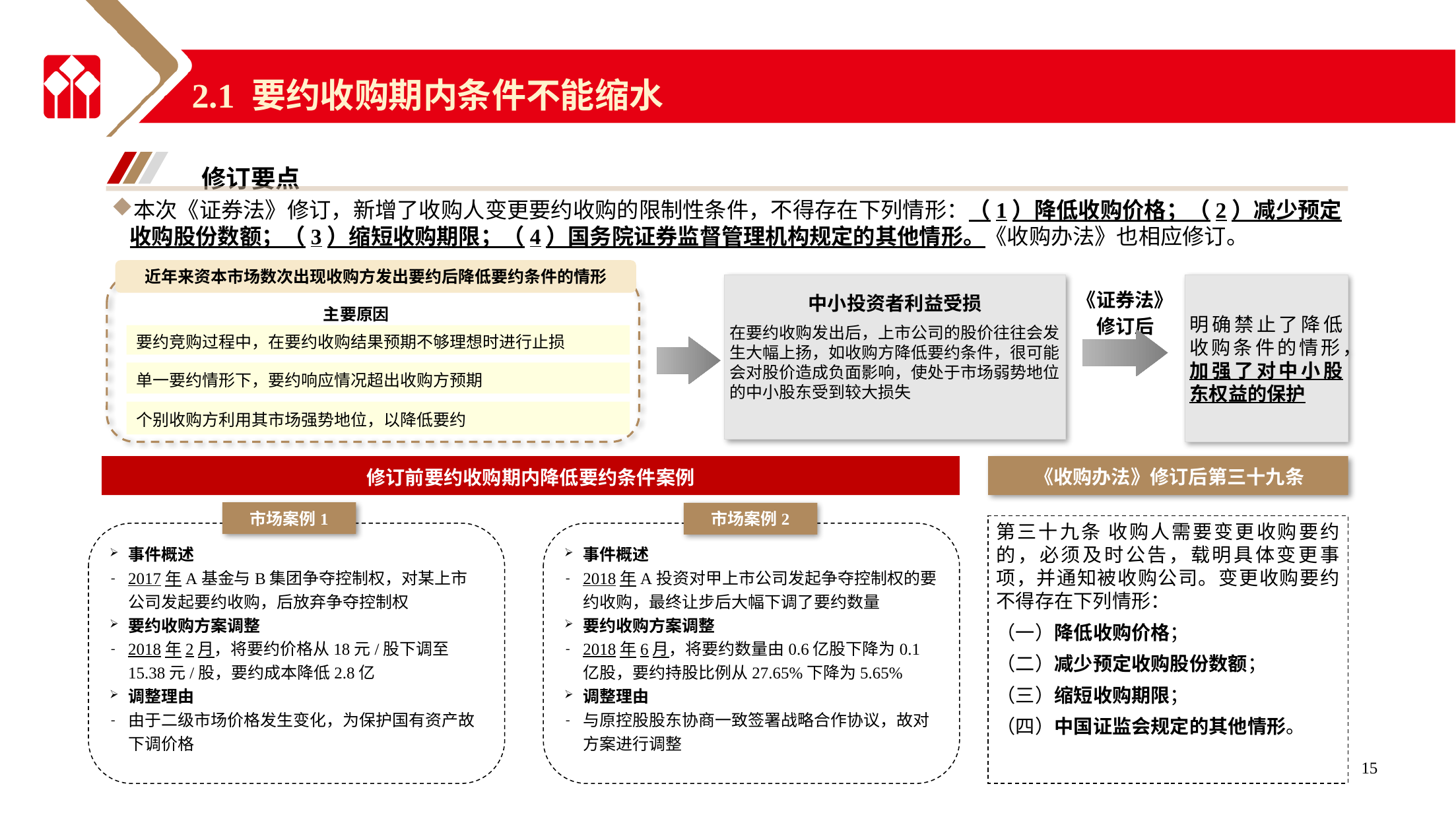

2.1 要约收购期内条件不能缩水
修订要点

本次《证券法》修订，新增了收购人变更要约收购的限制性条件，不得存在下列情形：（1）降低收购价格；（2）减少预定收购股份数额；（3）缩短收购期限；（4）国务院证券监督管理机构规定的其他情形。《收购办法》也相应修订。
近年来资本市场数次出现收购方发出要约后降低要约条件的情形

明确禁止了降低收购条件的情形，加强了对中小股东权益的保护
中小投资者利益受损
在要约收购发出后，上市公司的股价往往会发生大幅上扬，如收购方降低要约条件，很可能会对股价造成负面影响，使处于市场弱势地位的中小股东受到较大损失
《证券法》
修订后
主要原因
要约竞购过程中，在要约收购结果预期不够理想时进行止损

单一要约情形下，要约响应情况超出收购方预期
个别收购方利用其市场强势地位，以降低要约
修订前要约收购期内降低要约条件案例
《收购办法》修订后第三十九条
市场案例1
市场案例2
第三十九条 收购人需要变更收购要约的，必须及时公告，载明具体变更事项，并通知被收购公司。变更收购要约不得存在下列情形：
（一）降低收购价格；
（二）减少预定收购股份数额；
（三）缩短收购期限；
（四）中国证监会规定的其他情形。
事件概述
2017年A基金与B集团争夺控制权，对某上市公司发起要约收购，后放弃争夺控制权
要约收购方案调整
2018年2月，将要约价格从18元/股下调至15.38元/股，要约成本降低2.8亿
调整理由
由于二级市场价格发生变化，为保护国有资产故下调价格
事件概述
2018年A投资对甲上市公司发起争夺控制权的要约收购，最终让步后大幅下调了要约数量
要约收购方案调整
2018年6月，将要约数量由0.6亿股下降为0.1亿股，要约持股比例从27.65%下降为5.65%
调整理由
与原控股股东协商一致签署战略合作协议，故对方案进行调整
15